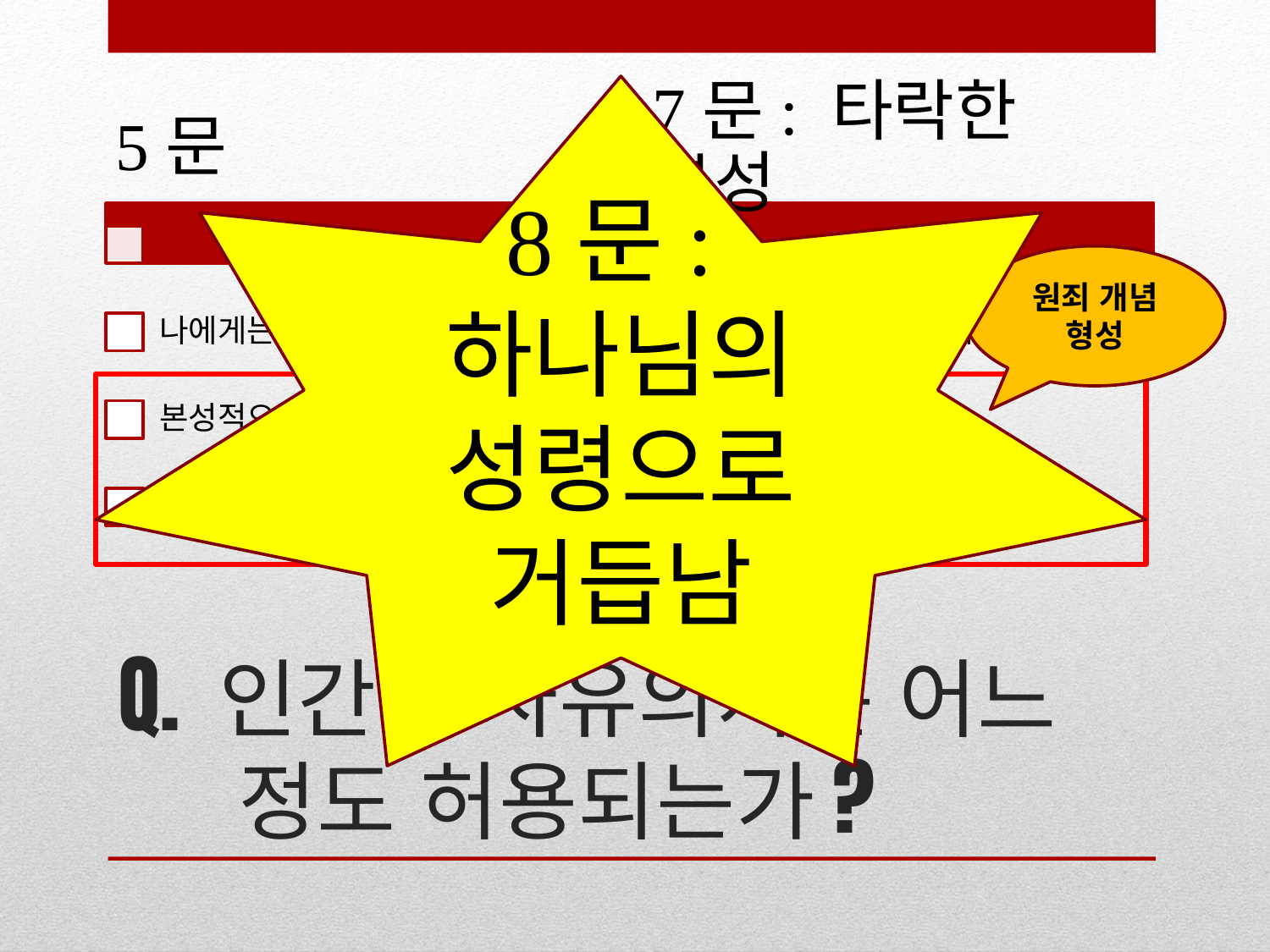

8문:하나님의 성령으로 거듭남
5문
나에게는
본성적으로
하나님과 이웃을 미워하는 성향
7문: 타락한 본성
아담과 하와의 타락과 불순종
모두 죄악 중에 잉태
원죄 개념 형성

# Q. 인간의 자유의지는 어느 정도 허용되는가?